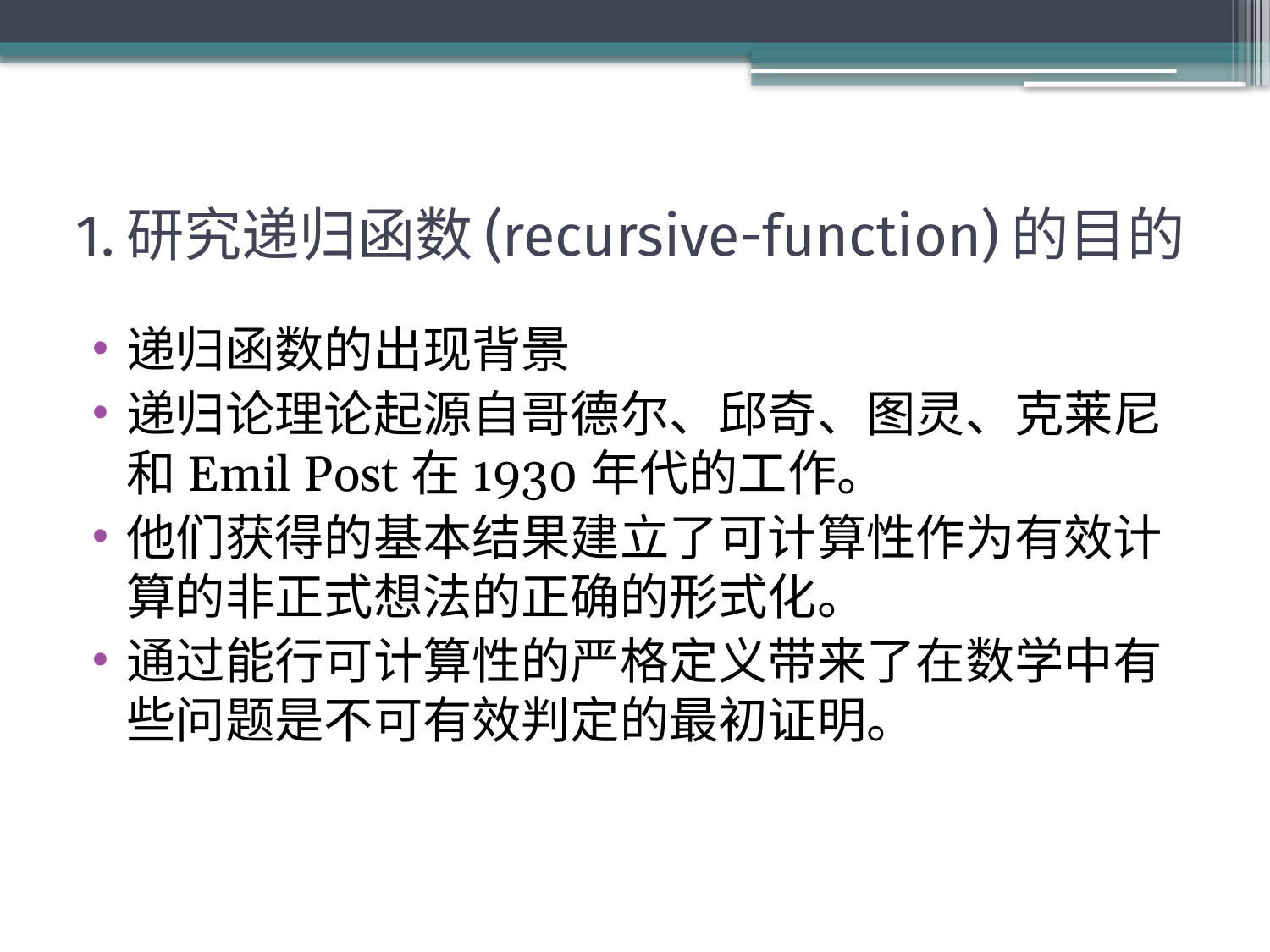

# 1.研究递归函数(recursive-function)的目的
递归函数的出现背景
递归论理论起源自哥德尔、邱奇、图灵、克莱尼和Emil Post在1930年代的工作。
他们获得的基本结果建立了可计算性作为有效计算的非正式想法的正确的形式化。
通过能行可计算性的严格定义带来了在数学中有些问题是不可有效判定的最初证明。